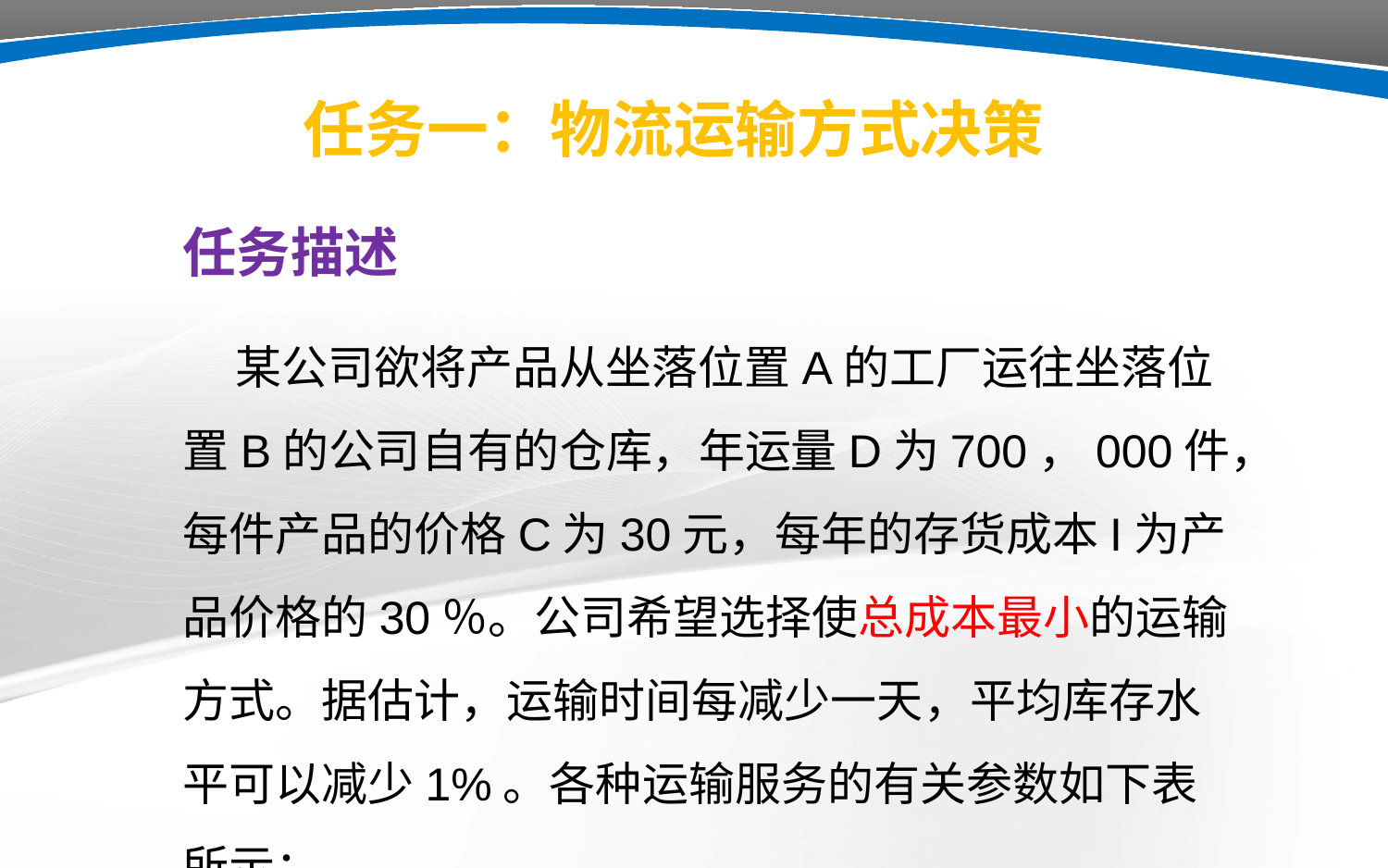

任务一：物流运输方式决策
任务描述
    某公司欲将产品从坐落位置A的工厂运往坐落位置B的公司自有的仓库，年运量D为700，000件，每件产品的价格C为30元，每年的存货成本I为产品价格的30％。公司希望选择使总成本最小的运输方式。据估计，运输时间每减少一天，平均库存水平可以减少1%。各种运输服务的有关参数如下表所示：